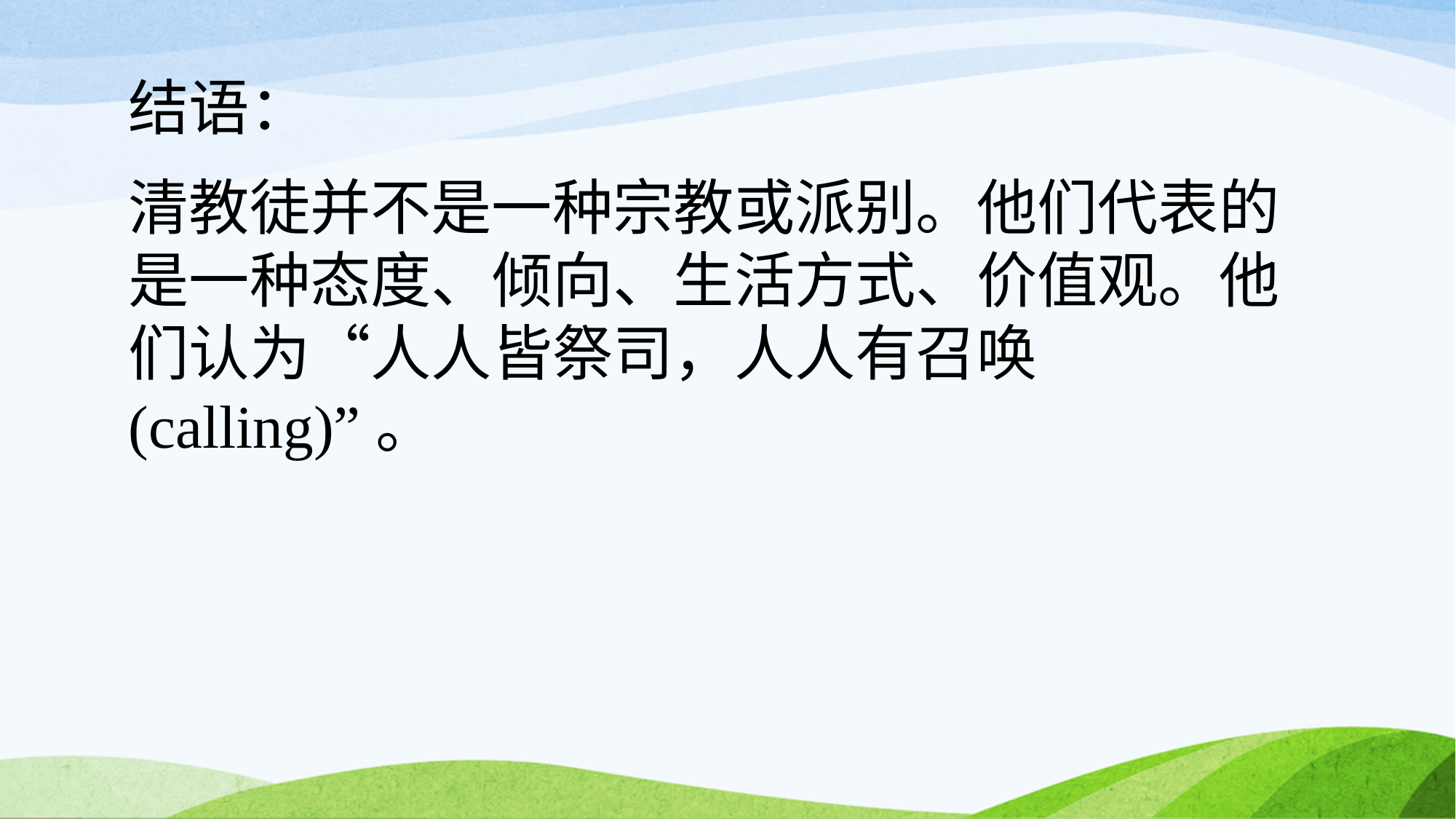

结语：
清教徒并不是一种宗教或派别。他们代表的是一种态度、倾向、生活方式、价值观。他们认为“人人皆祭司，人人有召唤(calling)”。